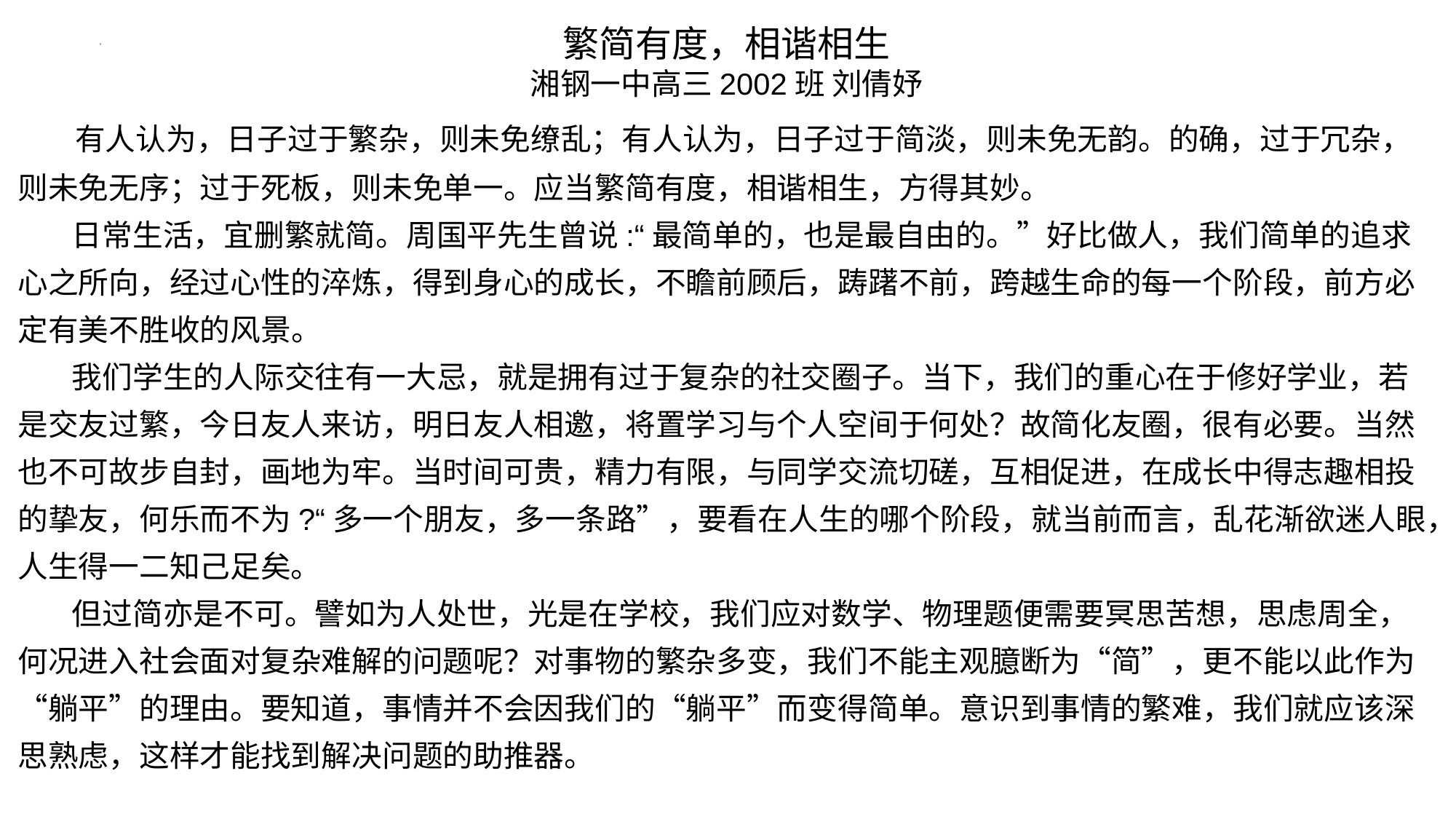

繁简有度，相谐相生
湘钢一中高三2002班 刘倩妤
       有人认为，日子过于繁杂，则未免缭乱；有人认为，日子过于简淡，则未免无韵。的确，过于冗杂，则未免无序；过于死板，则未免单一。应当繁简有度，相谐相生，方得其妙。
       日常生活，宜删繁就简。周国平先生曾说:“最简单的，也是最自由的。”好比做人，我们简单的追求心之所向，经过心性的淬炼，得到身心的成长，不瞻前顾后，踌躇不前，跨越生命的每一个阶段，前方必定有美不胜收的风景。
       我们学生的人际交往有一大忌，就是拥有过于复杂的社交圈子。当下，我们的重心在于修好学业，若是交友过繁，今日友人来访，明日友人相邀，将置学习与个人空间于何处？故简化友圈，很有必要。当然也不可故步自封，画地为牢。当时间可贵，精力有限，与同学交流切磋，互相促进，在成长中得志趣相投的挚友，何乐而不为?“多一个朋友，多一条路”，要看在人生的哪个阶段，就当前而言，乱花渐欲迷人眼，人生得一二知己足矣。
       但过简亦是不可。譬如为人处世，光是在学校，我们应对数学、物理题便需要冥思苦想，思虑周全，何况进入社会面对复杂难解的问题呢？对事物的繁杂多变，我们不能主观臆断为“简”，更不能以此作为“躺平”的理由。要知道，事情并不会因我们的“躺平”而变得简单。意识到事情的繁难，我们就应该深思熟虑，这样才能找到解决问题的助推器。